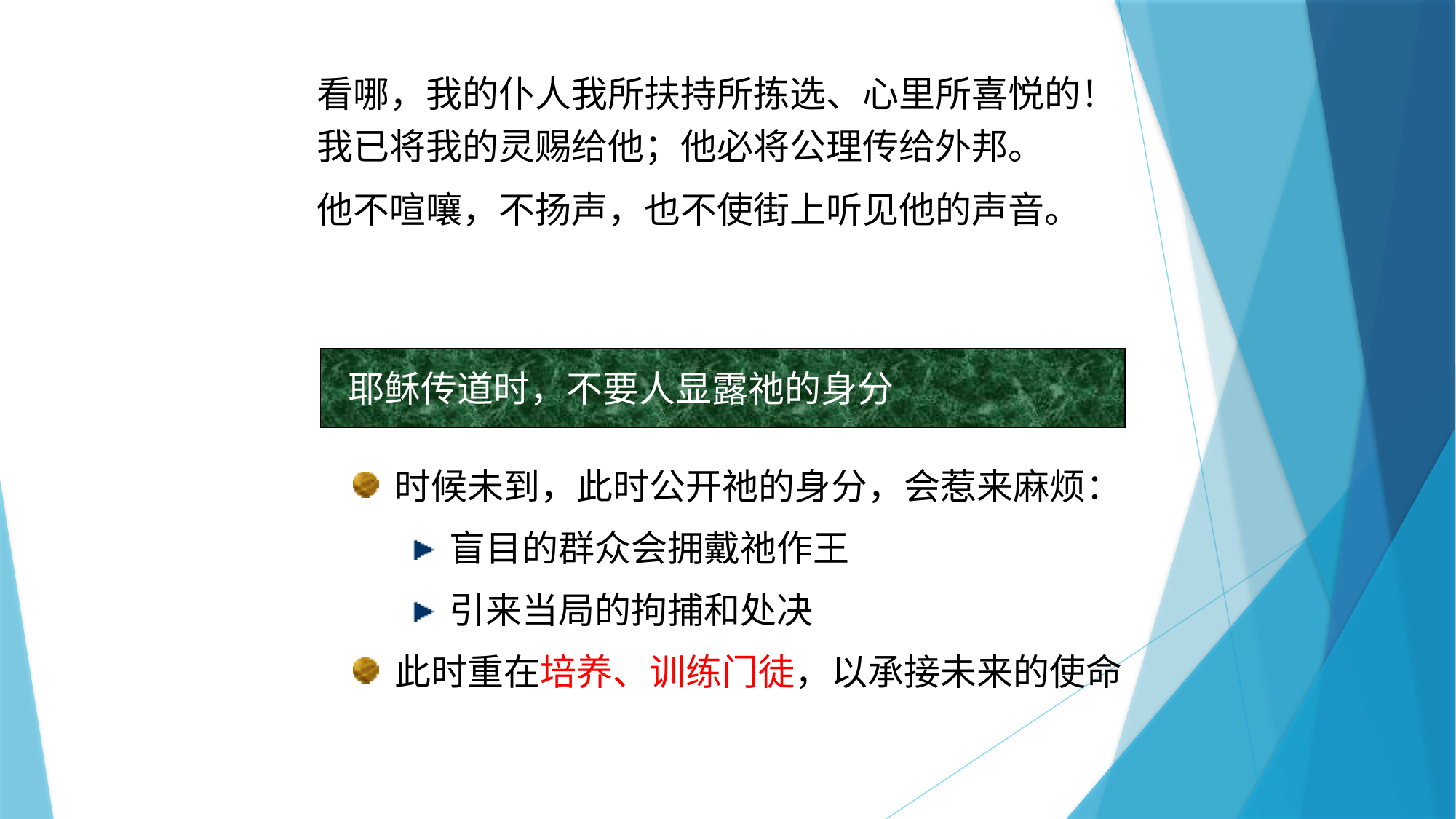

看哪，我的仆人我所扶持所拣选、心里所喜悦的！我已将我的灵赐给他；他必将公理传给外邦。
他不喧嚷，不扬声，也不使街上听见他的声音。

 耶稣传道时，不要人显露祂的身分
时候未到，此时公开祂的身分，会惹来麻烦：
盲目的群众会拥戴祂作王
引来当局的拘捕和处决
此时重在培养、训练门徒，以承接未来的使命